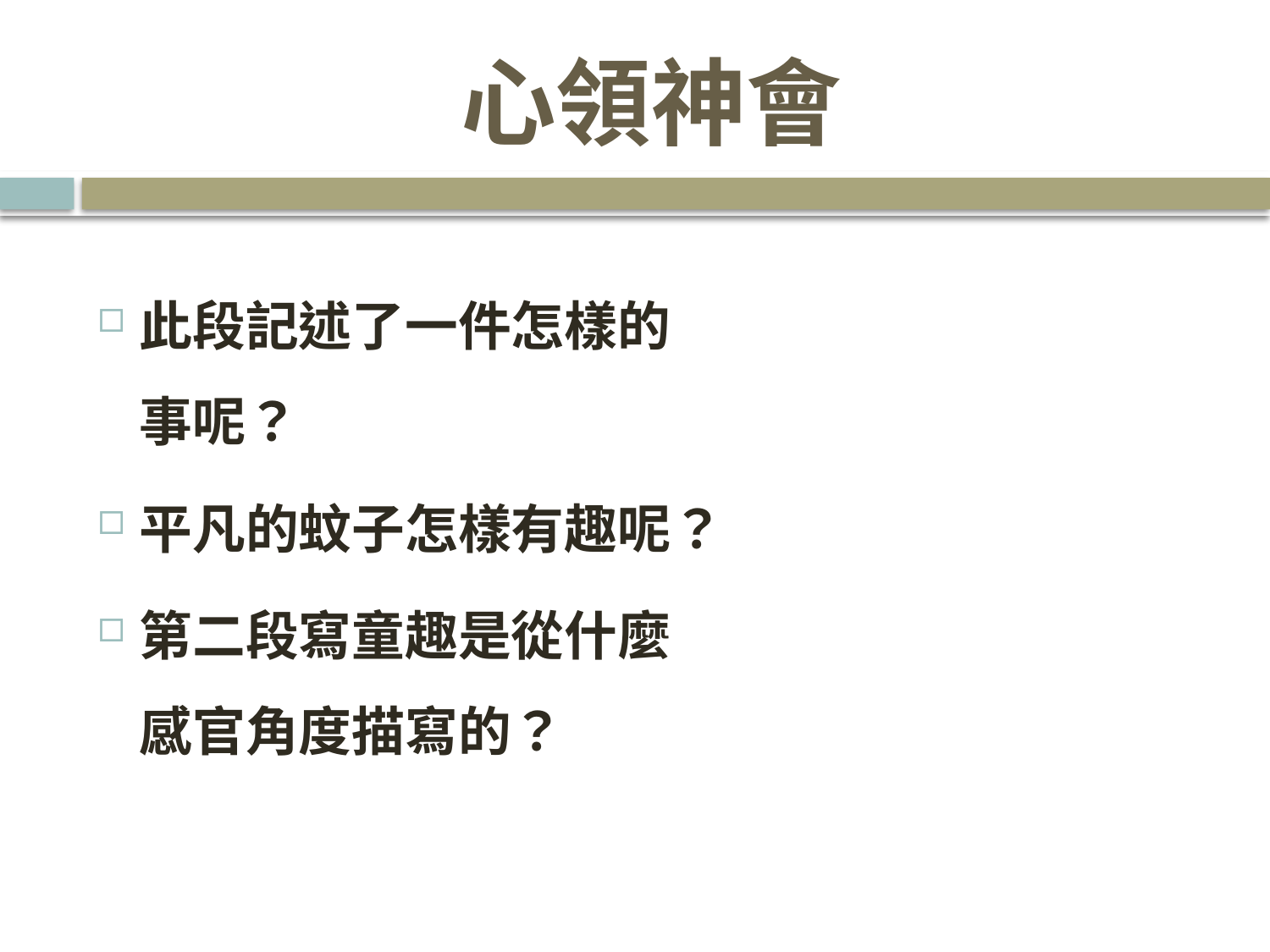

# 心領神會
此段記述了一件怎樣的事呢？
平凡的蚊子怎樣有趣呢？
第二段寫童趣是從什麼感官角度描寫的？